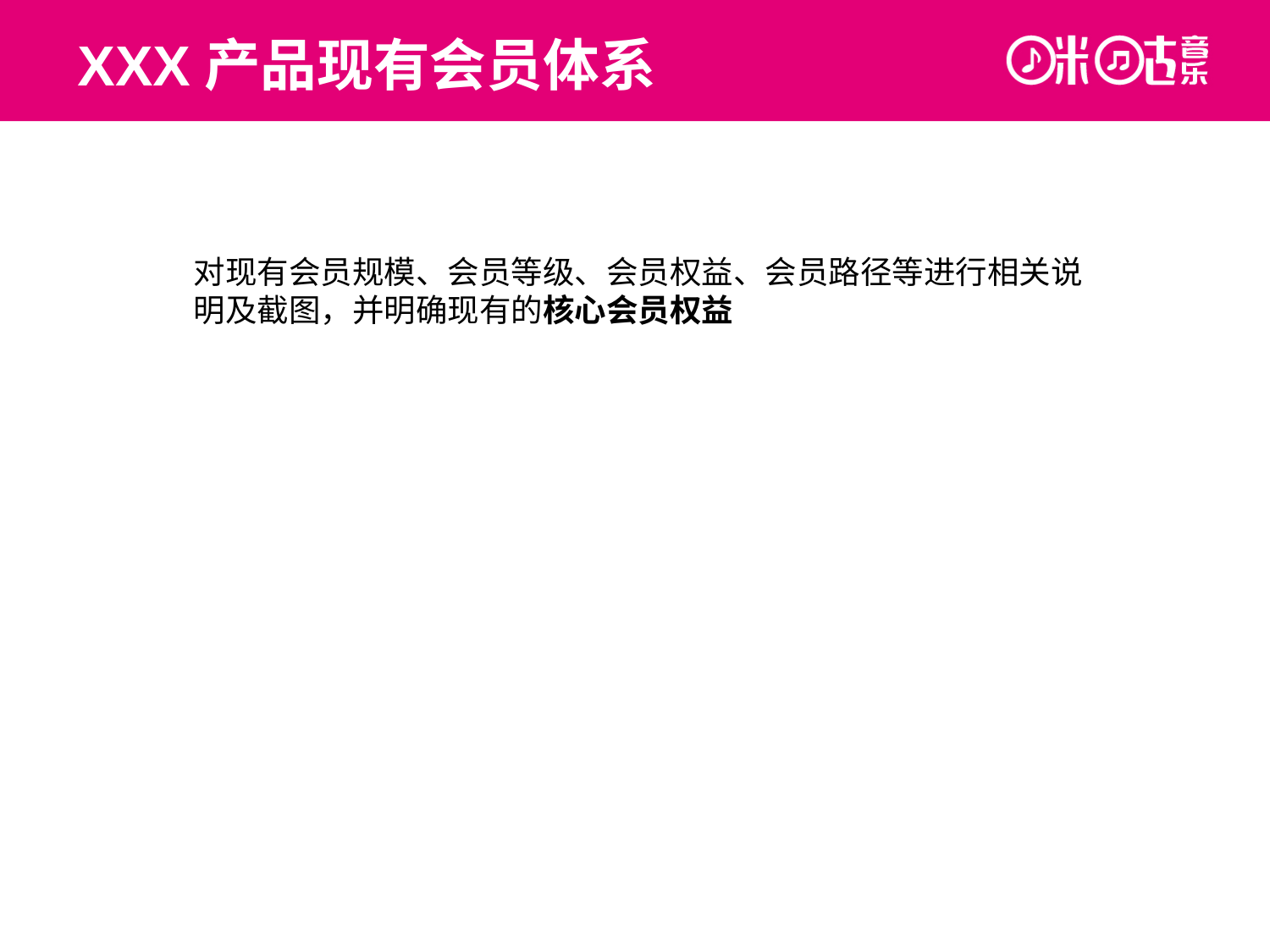

# XXX产品现有会员体系
对现有会员规模、会员等级、会员权益、会员路径等进行相关说明及截图，并明确现有的核心会员权益